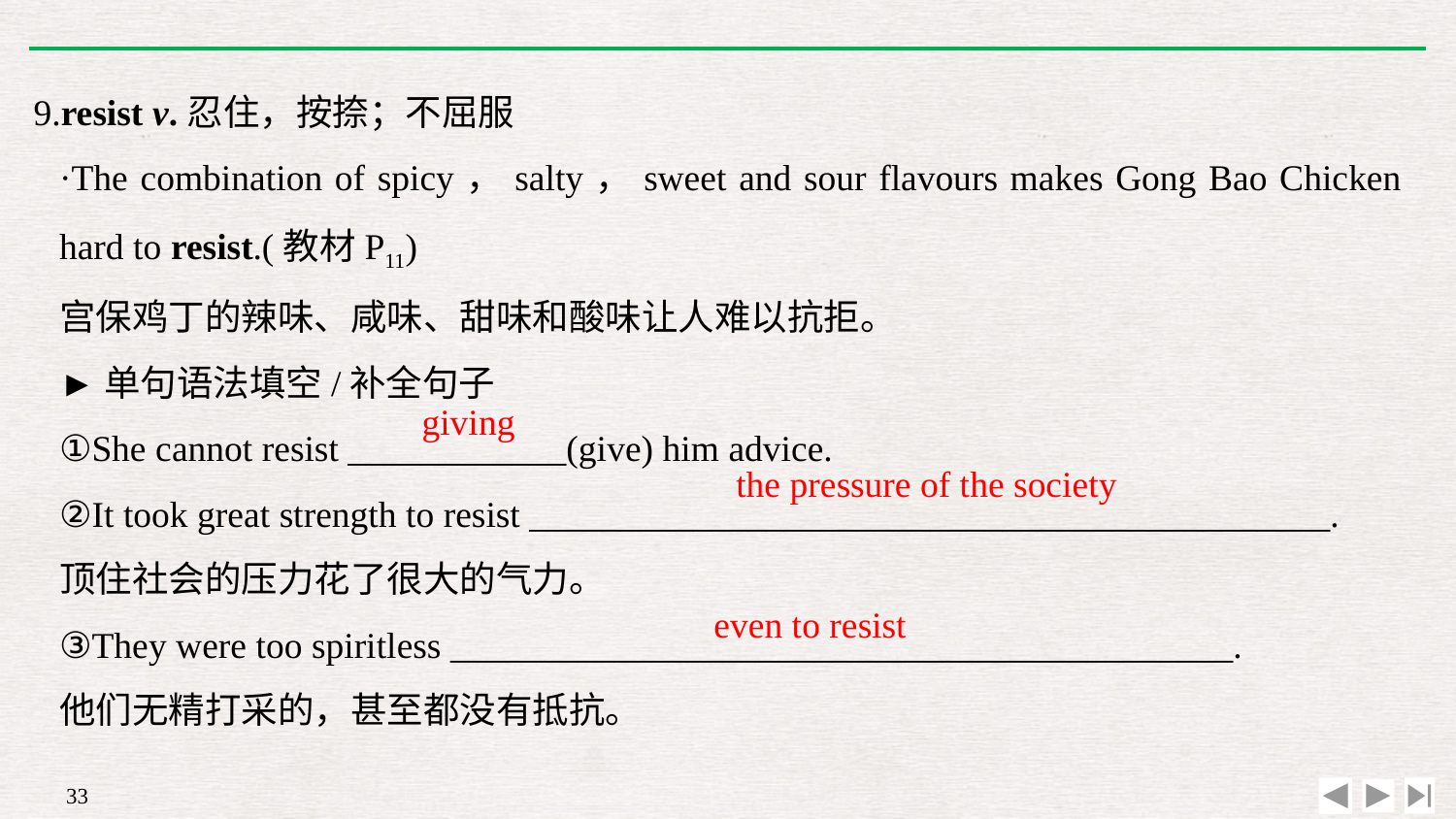

9.resist v.忍住，按捺；不屈服
·The combination of spicy，salty，sweet and sour flavours makes Gong Bao Chicken hard to resist.(教材P11)
宫保鸡丁的辣味、咸味、甜味和酸味让人难以抗拒。
►单句语法填空/补全句子
①She cannot resist ____________(give) him advice.
②It took great strength to resist ____________________________________________.
顶住社会的压力花了很大的气力。
③They were too spiritless ___________________________________________.
他们无精打采的，甚至都没有抵抗。
giving
the pressure of the society
even to resist